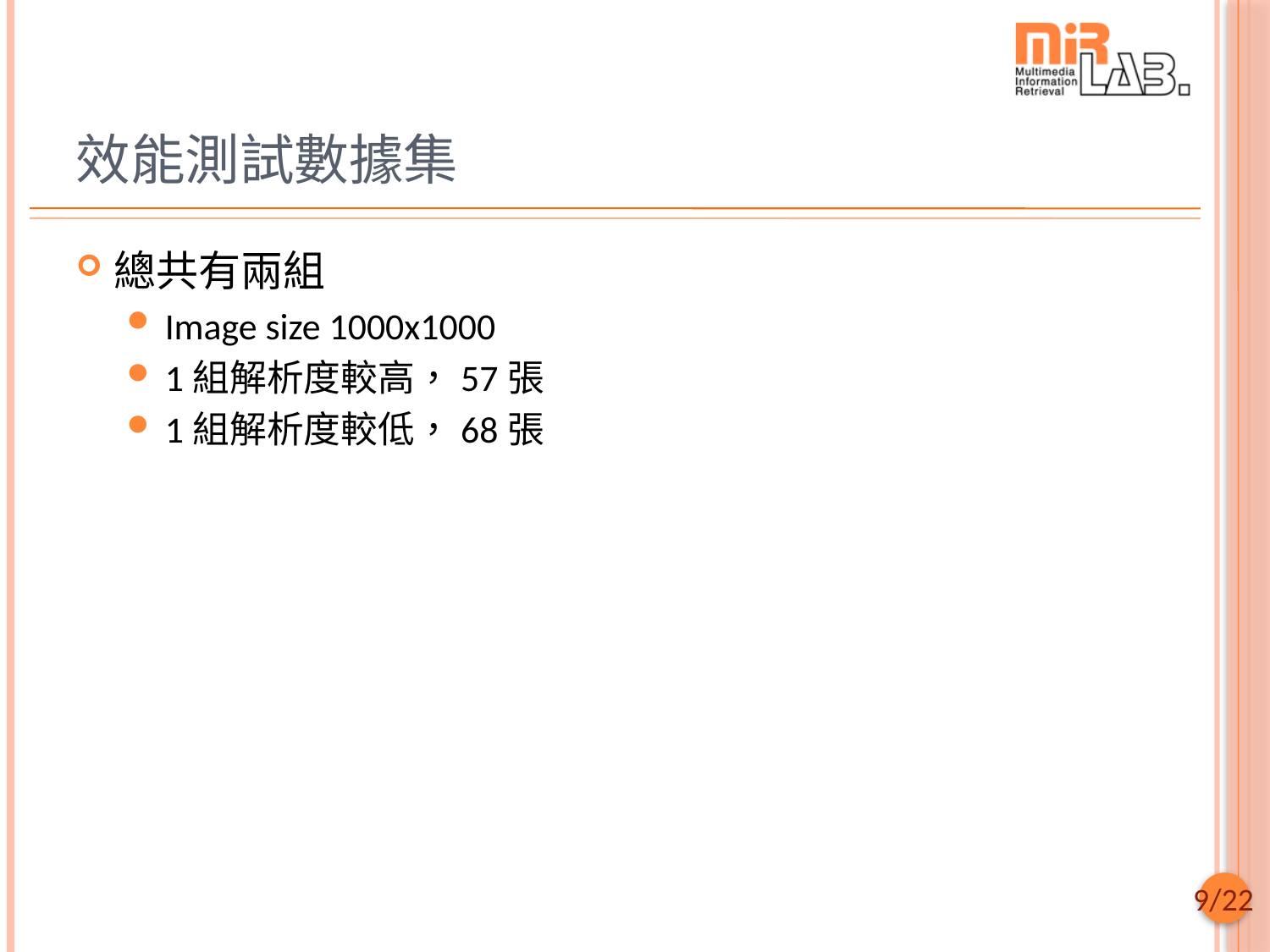

# 效能測試數據集
總共有兩組
Image size 1000x1000
1組解析度較高，57張
1組解析度較低，68張